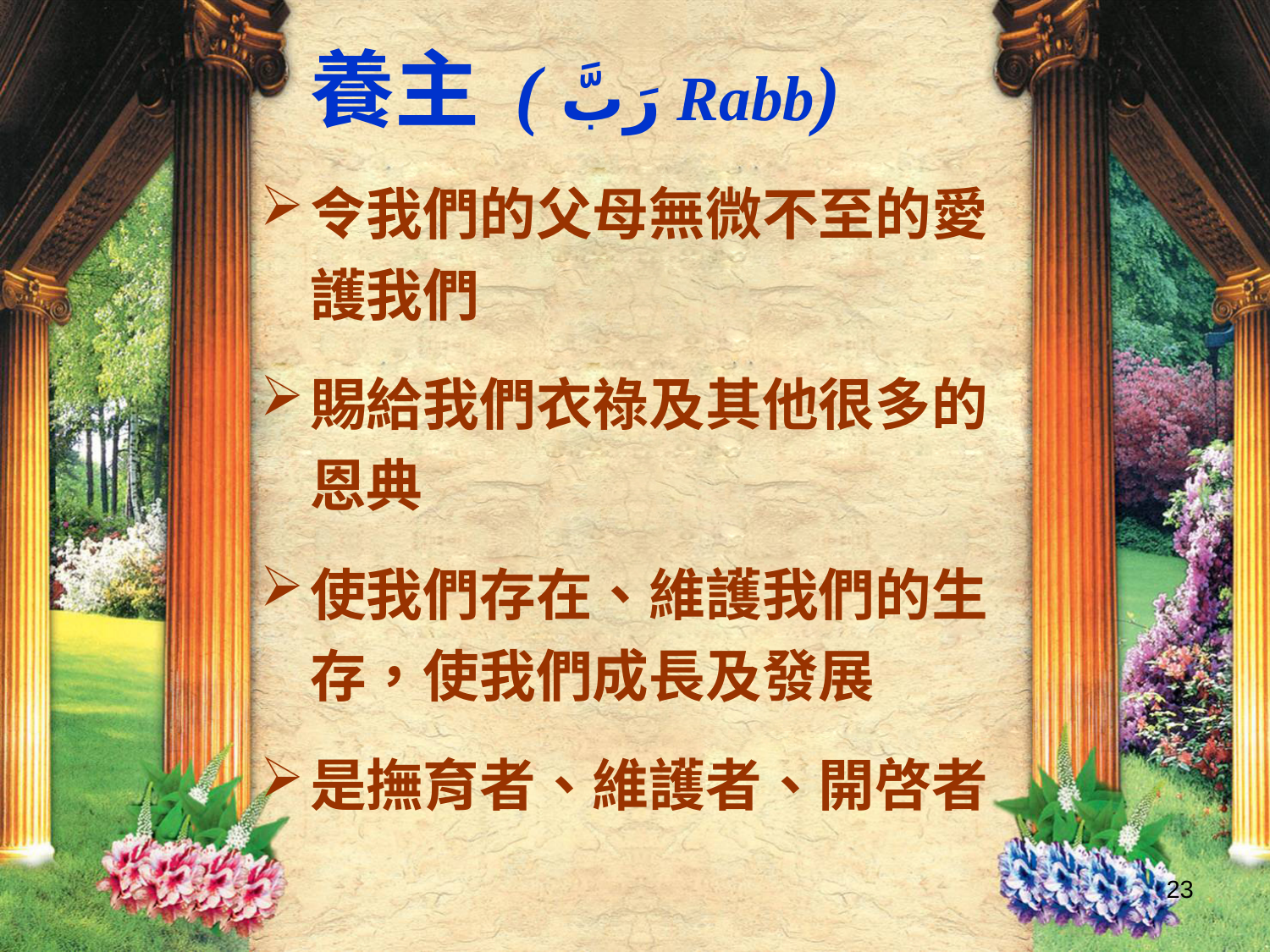

養主 ( رَبَّ Rabb)
令我們的父母無微不至的愛護我們
賜給我們衣祿及其他很多的恩典
使我們存在、維護我們的生存，使我們成長及發展
是撫育者、維護者、開啓者

23